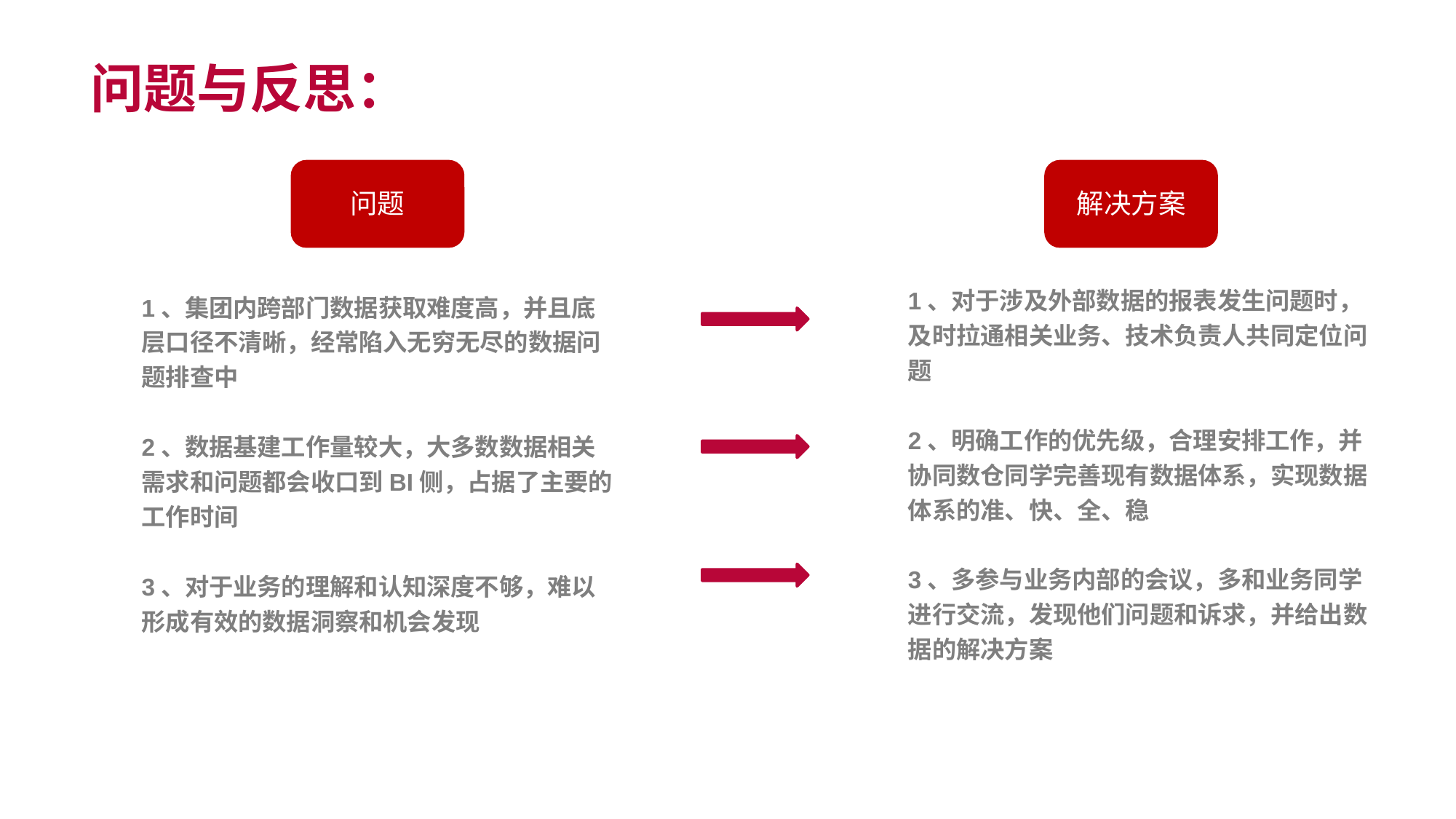

问题与反思：

解决方案
问题
1、对于涉及外部数据的报表发生问题时，及时拉通相关业务、技术负责人共同定位问题

2、明确工作的优先级，合理安排工作，并协同数仓同学完善现有数据体系，实现数据体系的准、快、全、稳

3、多参与业务内部的会议，多和业务同学进行交流，发现他们问题和诉求，并给出数据的解决方案
1、集团内跨部门数据获取难度高，并且底层口径不清晰，经常陷入无穷无尽的数据问题排查中

2、数据基建工作量较大，大多数数据相关需求和问题都会收口到BI侧，占据了主要的工作时间

3、对于业务的理解和认知深度不够，难以形成有效的数据洞察和机会发现